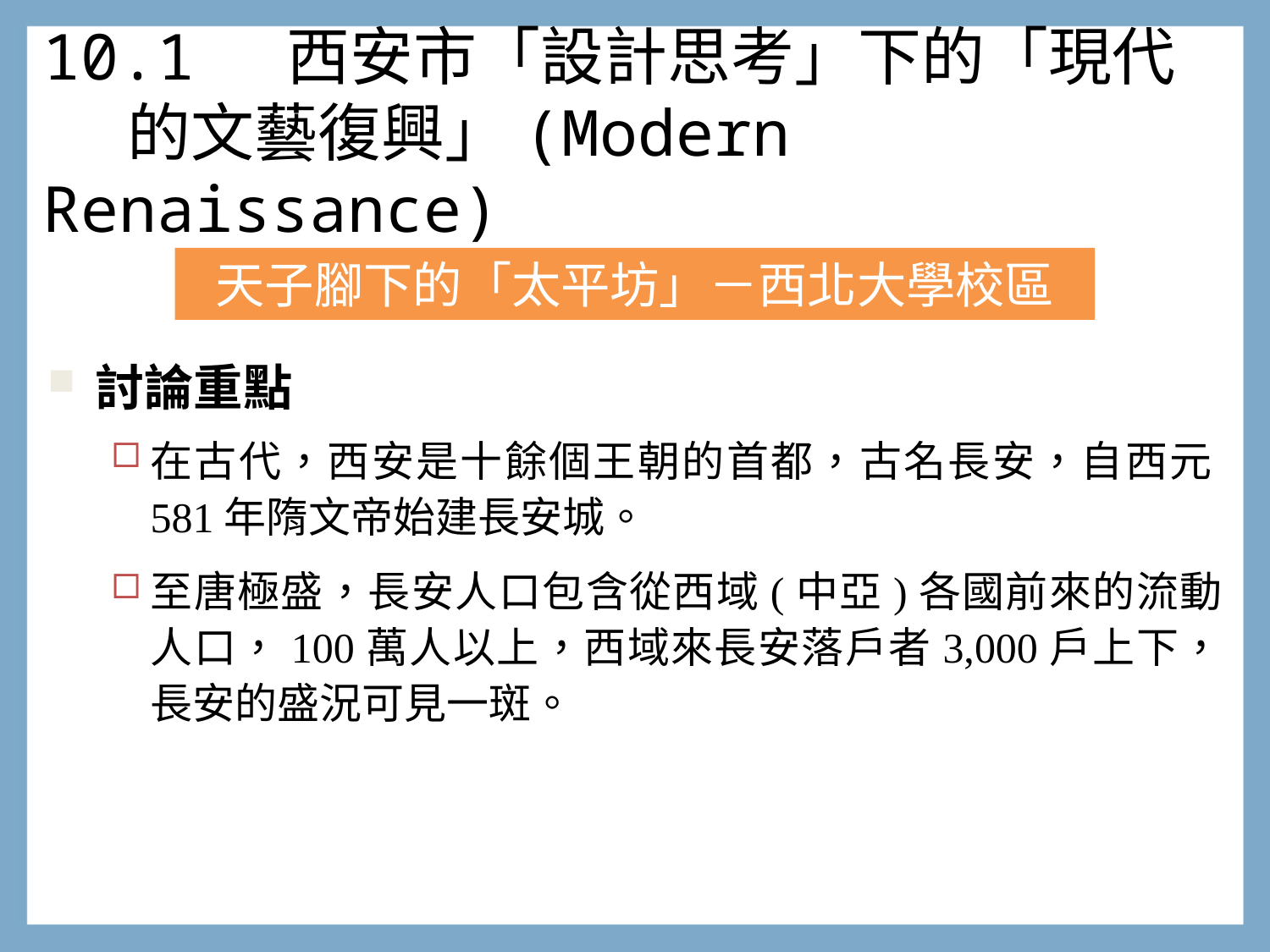

# 10.1  西安市「設計思考」下的「現代 的文藝復興」(Modern Renaissance)
天子腳下的「太平坊」－西北大學校區
討論重點
在古代，西安是十餘個王朝的首都，古名長安，自西元581年隋文帝始建長安城。
至唐極盛，長安人口包含從西域(中亞)各國前來的流動人口，100萬人以上，西域來長安落戶者3,000戶上下，長安的盛況可見一斑。